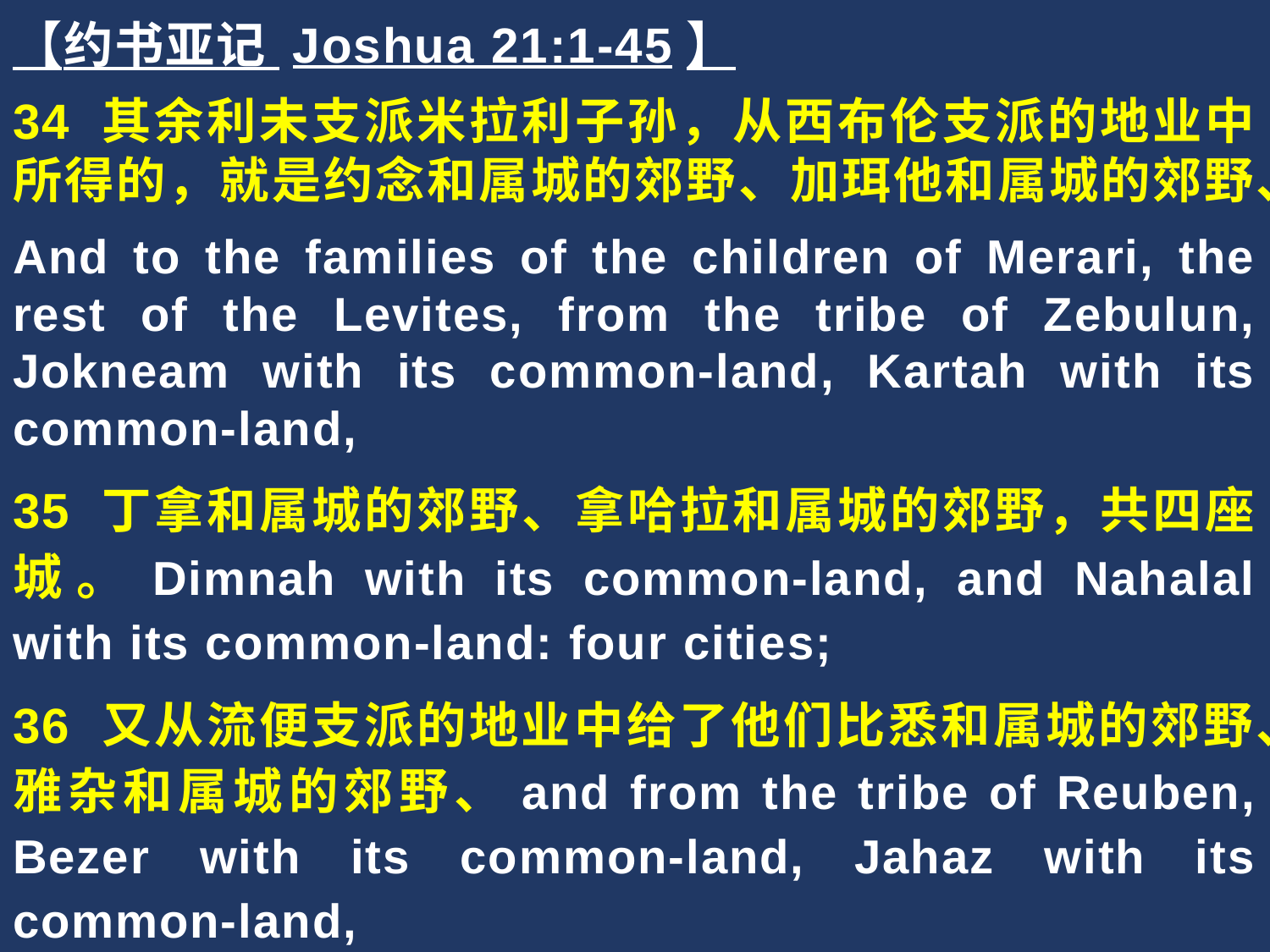

【约书亚记 Joshua 21:1-45】
34 其余利未支派米拉利子孙，从西布伦支派的地业中所得的，就是约念和属城的郊野、加珥他和属城的郊野、
And to the families of the children of Merari, the rest of the Levites, from the tribe of Zebulun, Jokneam with its common-land, Kartah with its common-land,
35 丁拿和属城的郊野、拿哈拉和属城的郊野，共四座城。Dimnah with its common-land, and Nahalal with its common-land: four cities;
36 又从流便支派的地业中给了他们比悉和属城的郊野、雅杂和属城的郊野、and from the tribe of Reuben, Bezer with its common-land, Jahaz with its common-land,